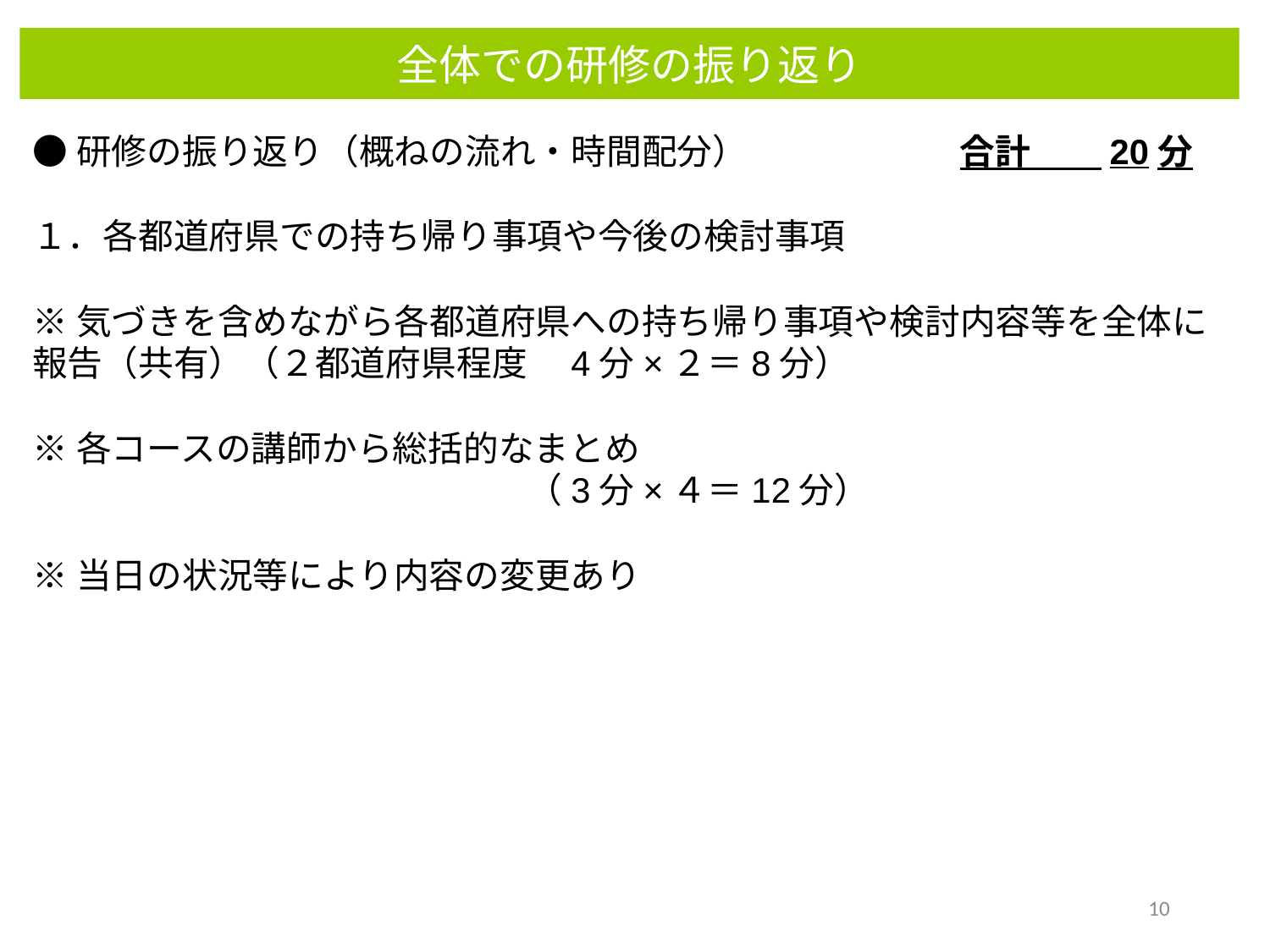

全体での研修の振り返り
●研修の振り返り（概ねの流れ・時間配分）　　　　　　合計　　20分

１．各都道府県での持ち帰り事項や今後の検討事項

※気づきを含めながら各都道府県への持ち帰り事項や検討内容等を全体に報告（共有）（２都道府県程度　4分×２＝8分）

※各コースの講師から総括的なまとめ
　　　　　　　　　　　　　　（3分×４＝12分）

※当日の状況等により内容の変更あり

10